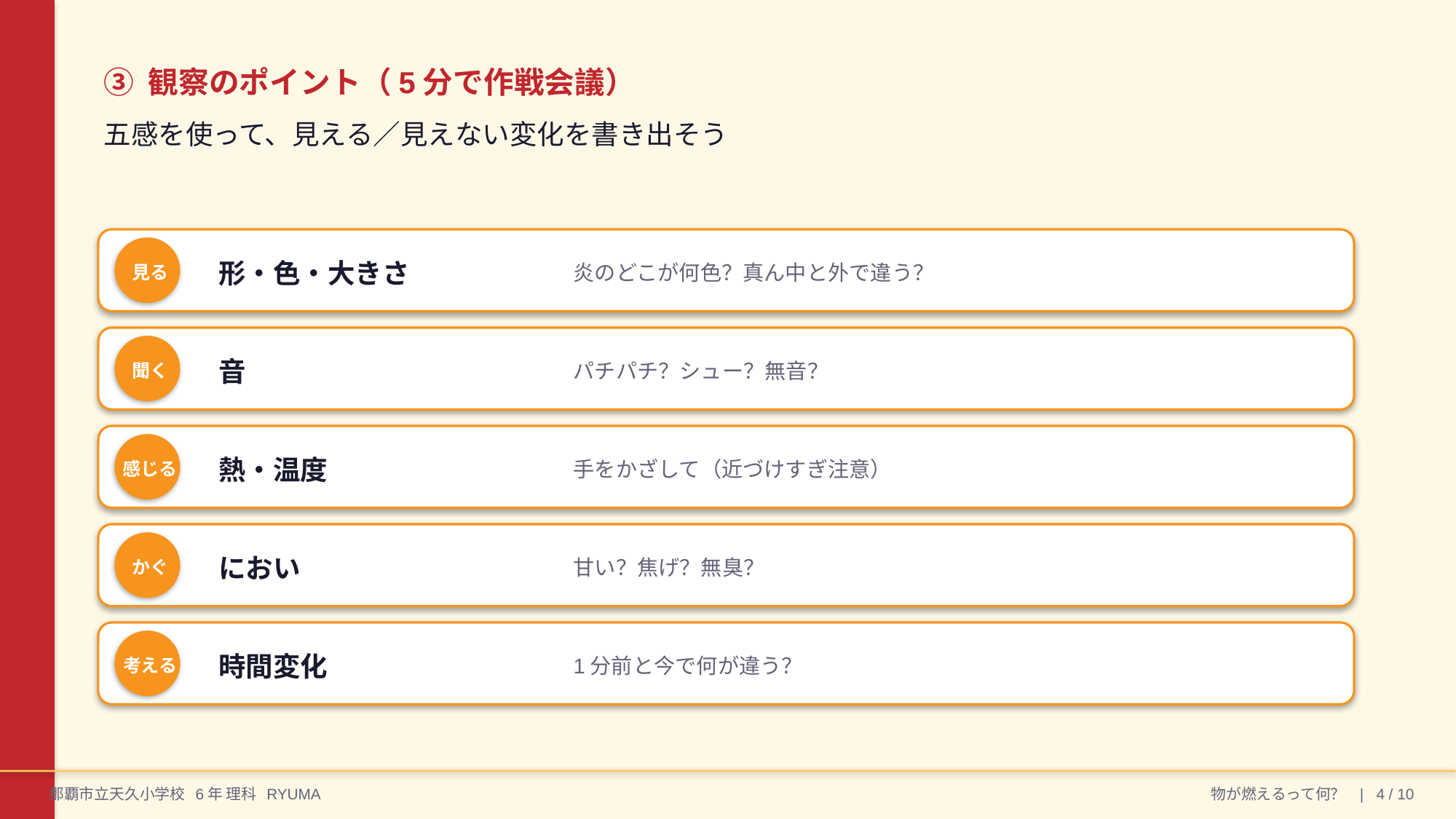

③ 観察のポイント（5分で作戦会議）
五感を使って、見える／見えない変化を書き出そう

見る
形・色・大きさ
炎のどこが何色？真ん中と外で違う？

聞く
音
パチパチ？シュー？無音？

感じる
熱・温度
手をかざして（近づけすぎ注意）

かぐ
におい
甘い？焦げ？無臭？

考える
時間変化
1分前と今で何が違う？

那覇市立天久小学校  6年 理科  RYUMA
物が燃えるって何？   |   4 / 10